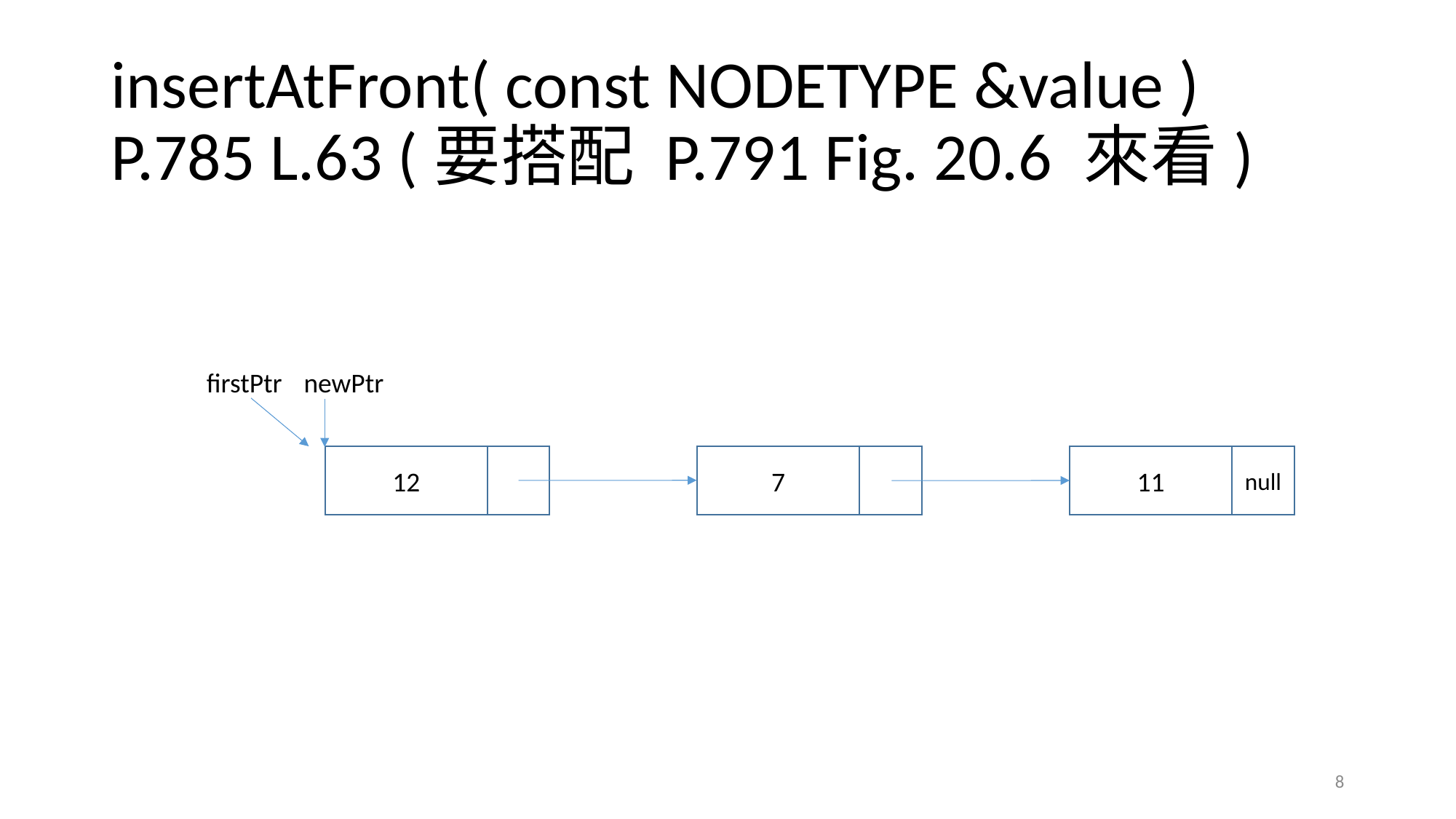

# insertAtFront( const NODETYPE &value ) P.785 L.63 (要搭配 P.791 Fig. 20.6 來看)
firstPtr
newPtr
12

7

11
null
8